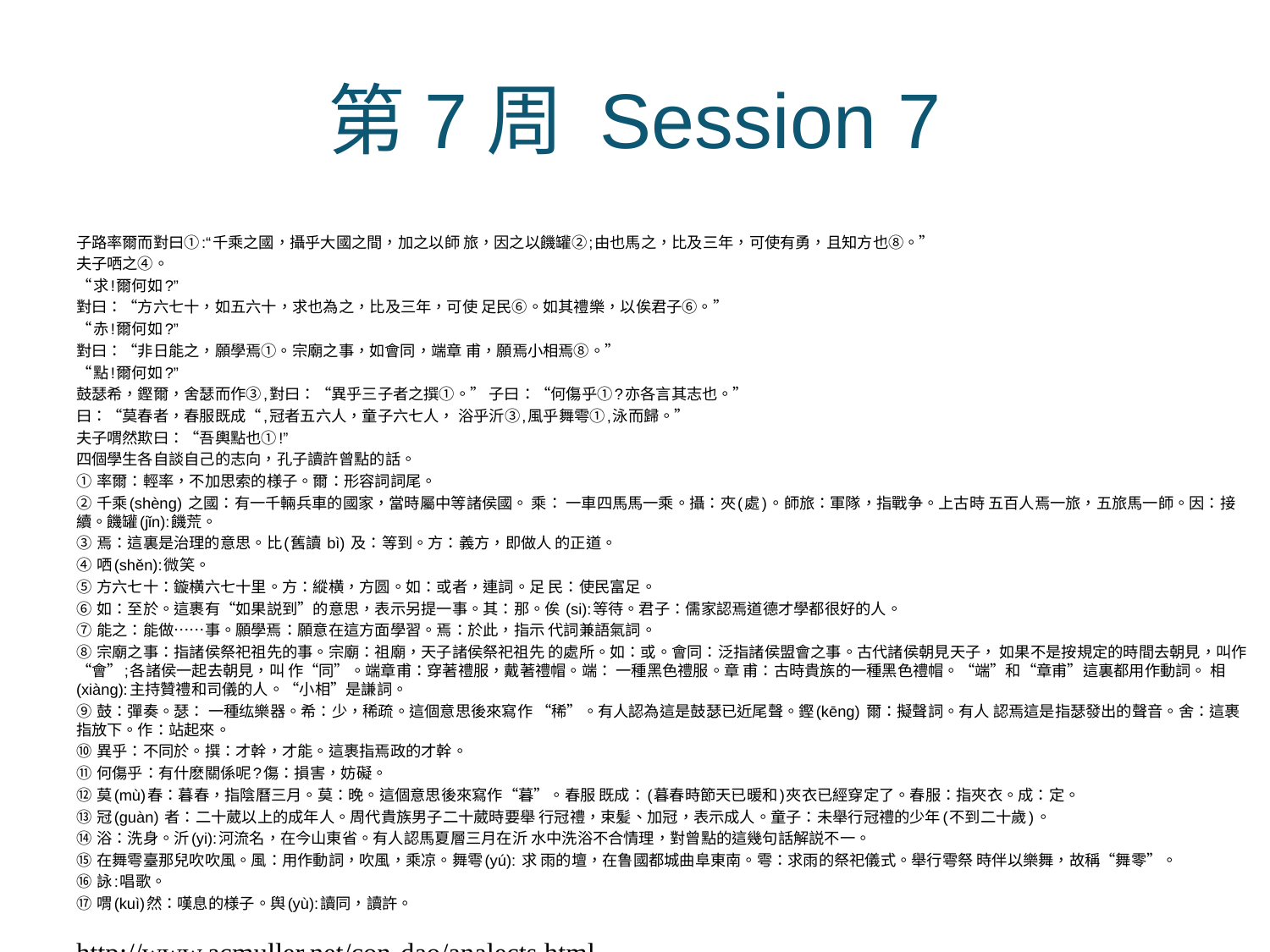

# 第7周 Session 7
子路率爾而對曰①:“千乘之國，攝乎大國之間，加之以師 旅，因之以饑罐②;由也馬之，比及三年，可使有勇，且知方也⑧。”
夫子哂之④。
“求!爾何如?”
對曰：“方六七十，如五六十，求也為之，比及三年，可使 足民⑥。如其禮樂，以俟君子⑥。”
“赤!爾何如?”
對曰：“非日能之，願學焉①。宗廟之事，如會同，端章 甫，願焉小相焉⑧。”
“點!爾何如?”
鼓瑟希，鏗爾，舍瑟而作③,對曰：“異乎三子者之撰①。” 子曰：“何傷乎①?亦各言其志也。”
曰：“莫春者，春服既成“,冠者五六人，童子六七人， 浴乎沂③,風乎舞雩①,泳而歸。”
夫子喟然欺曰：“吾輿點也①!”
四個學生各自談自己的志向，孔子讀許曾點的話。
① 率爾：輕率，不加思索的様子。爾：形容詞詞尾。
② 千乘(shèng) 之國：有一千輛兵車的國家，當時屬中等諸侯國。 乘： 一車四馬馬一乘。攝：夾(處)。師旅：軍隊，指戰争。上古時 五百人焉一旅，五旅馬一師。因：接續。饑罐(jǐn):饑荒。
③ 焉：這裏是治理的意思。比(舊讀 bì) 及：等到。方：義方，即做人 的正道。
④ 哂(shěn):微笑。
⑤ 方六七十：鏇横六七十里。方：縱横，方圆。如：或者，連詞。足 民：使民富足。
⑥ 如：至於。這裹有“如果説到”的意思，表示另提一事。其：那。俟 (si):等待。君子：儒家認焉道德才學都很好的人。
⑦ 能之：能做……事。願學焉：願意在這方面學習。焉：於此，指示 代詞兼語氣詞。
⑧ 宗廟之事：指諸侯祭祀祖先的事。宗廟：祖廟，天子諸侯祭祀祖先 的處所。如：或。會同：泛指諸侯盟會之事。古代諸侯朝見天子， 如果不是按規定的時間去朝見，叫作“會”;各諸侯一起去朝見，叫 作“同”。端章甫：穿著禮服，戴著禮帽。端： 一種黑色禮服。章 甫：古時貴族的一種黑色禮帽。“端”和“章甫”這裏都用作動詞。 相(xiàng):主持贊禮和司儀的人。“小相”是謙詞。
⑨ 鼓：彈奏。瑟： 一種纮樂器。希：少，稀疏。這個意思後來寫作 “稀”。有人認為這是鼓瑟已近尾聲。鏗(kēng) 爾：擬聲詞。有人 認焉這是指瑟發出的聲音。舍：這裹指放下。作：站起來。
⑩ 異乎：不同於。撰：才幹，才能。這裹指焉政的才幹。
⑪ 何傷乎：有什麽關係呢?傷：損害，妨礙。
⑫ 莫(mù)春：暮春，指陰曆三月。莫：晚。這個意思後來寫作“暮”。春服 既成：(暮春時節天已暖和)夾衣已經穿定了。春服：指夾衣。成：定。
⑬ 冠(guàn) 者：二十葳以上的成年人。周代貴族男子二十葳時要舉 行冠禮，束髪、加冠，表示成人。童子：未舉行冠禮的少年(不到二十歲)。
⑭ 浴：洗身。沂(yi):河流名，在今山東省。有人認馬夏層三月在沂 水中洗浴不合情理，對曾點的這幾句話解説不一。
⑮ 在舞雩臺那兒吹吹風。風：用作動詞，吹風，乘凉。舞雩(yú): 求 雨的壇，在鲁國都城曲阜東南。雩：求雨的祭祀儀式。舉行雩祭 時伴以樂舞，故稱“舞零”。
⑯ 詠:唱歌。
⑰ 喟(kuì)然：嘆息的様子。舆(yù):讀同，讀許。
http://www.acmuller.net/con-dao/analects.html